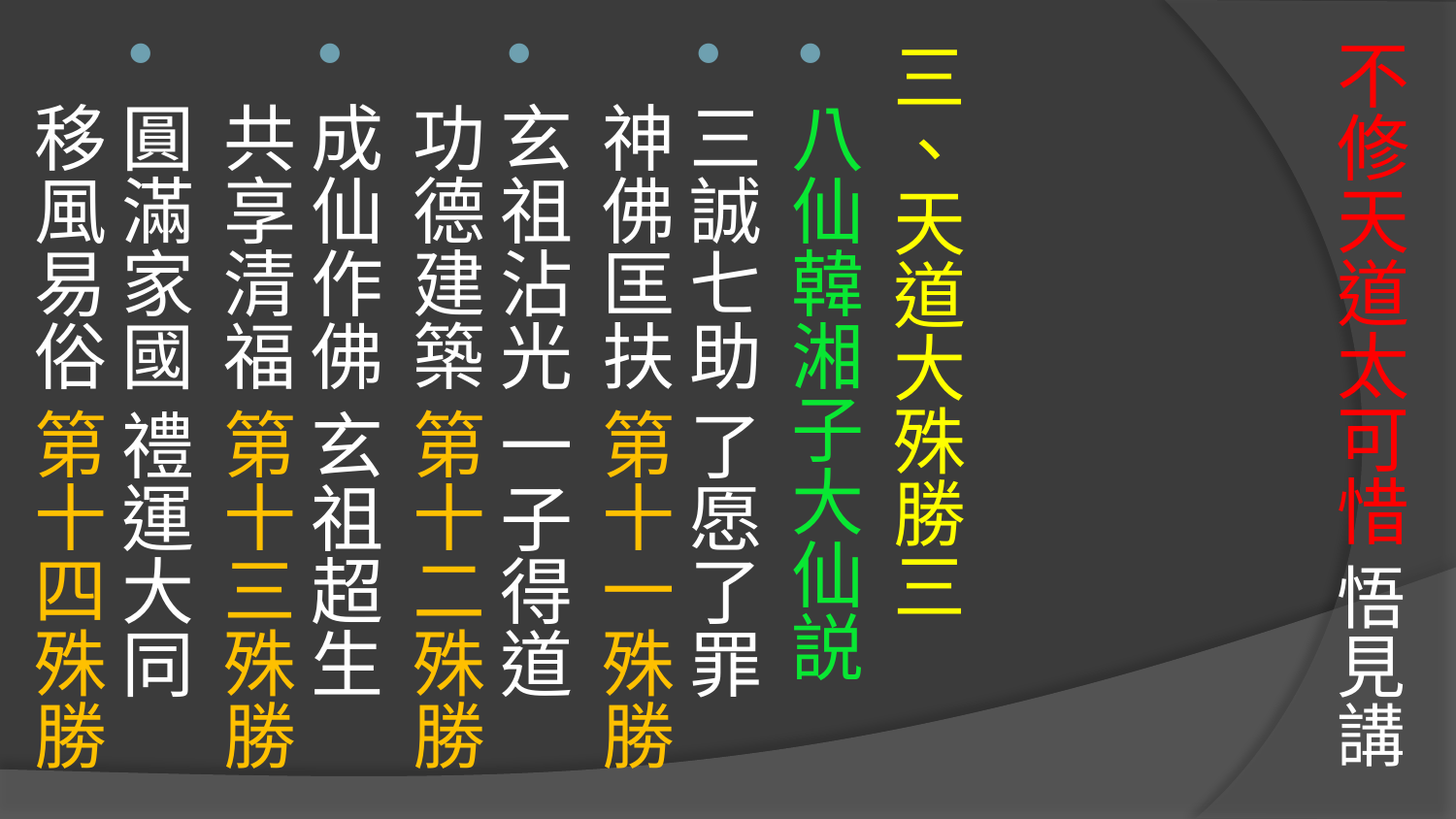

三、天道大殊勝三
八仙韓湘子大仙説
三誠七助 了愿了罪 神佛匡扶 第十一殊勝
玄祖沾光 一子得道 功德建築 第十二殊勝
成仙作佛 玄祖超生 共享清福 第十三殊勝
圓滿家國 禮運大同 移風易俗 第十四殊勝
# 不修天道太可惜 悟見講